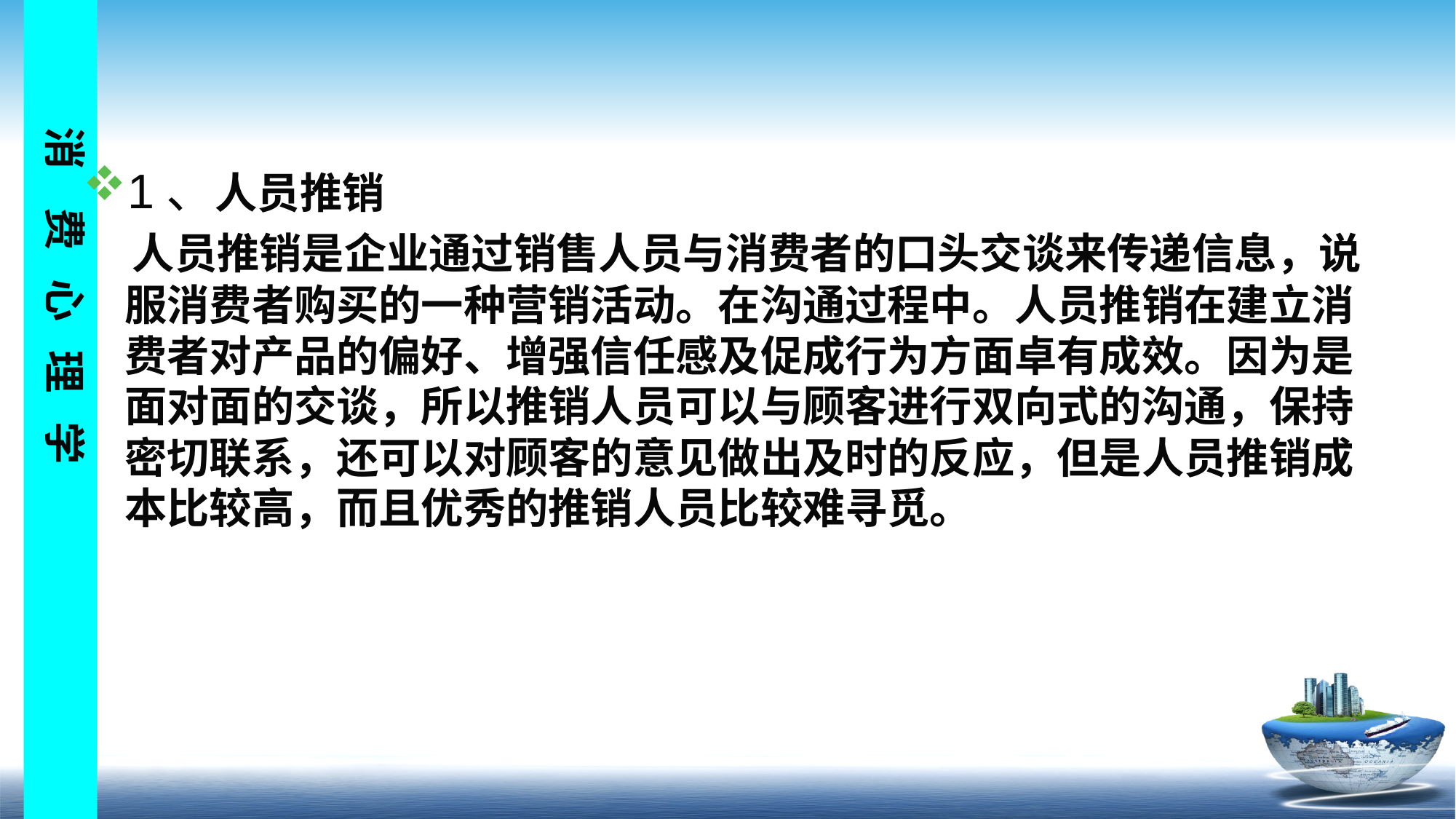

#
1、人员推销
    人员推销是企业通过销售人员与消费者的口头交谈来传递信息，说服消费者购买的一种营销活动。在沟通过程中。人员推销在建立消费者对产品的偏好、增强信任感及促成行为方面卓有成效。因为是面对面的交谈，所以推销人员可以与顾客进行双向式的沟通，保持密切联系，还可以对顾客的意见做出及时的反应，但是人员推销成本比较高，而且优秀的推销人员比较难寻觅。